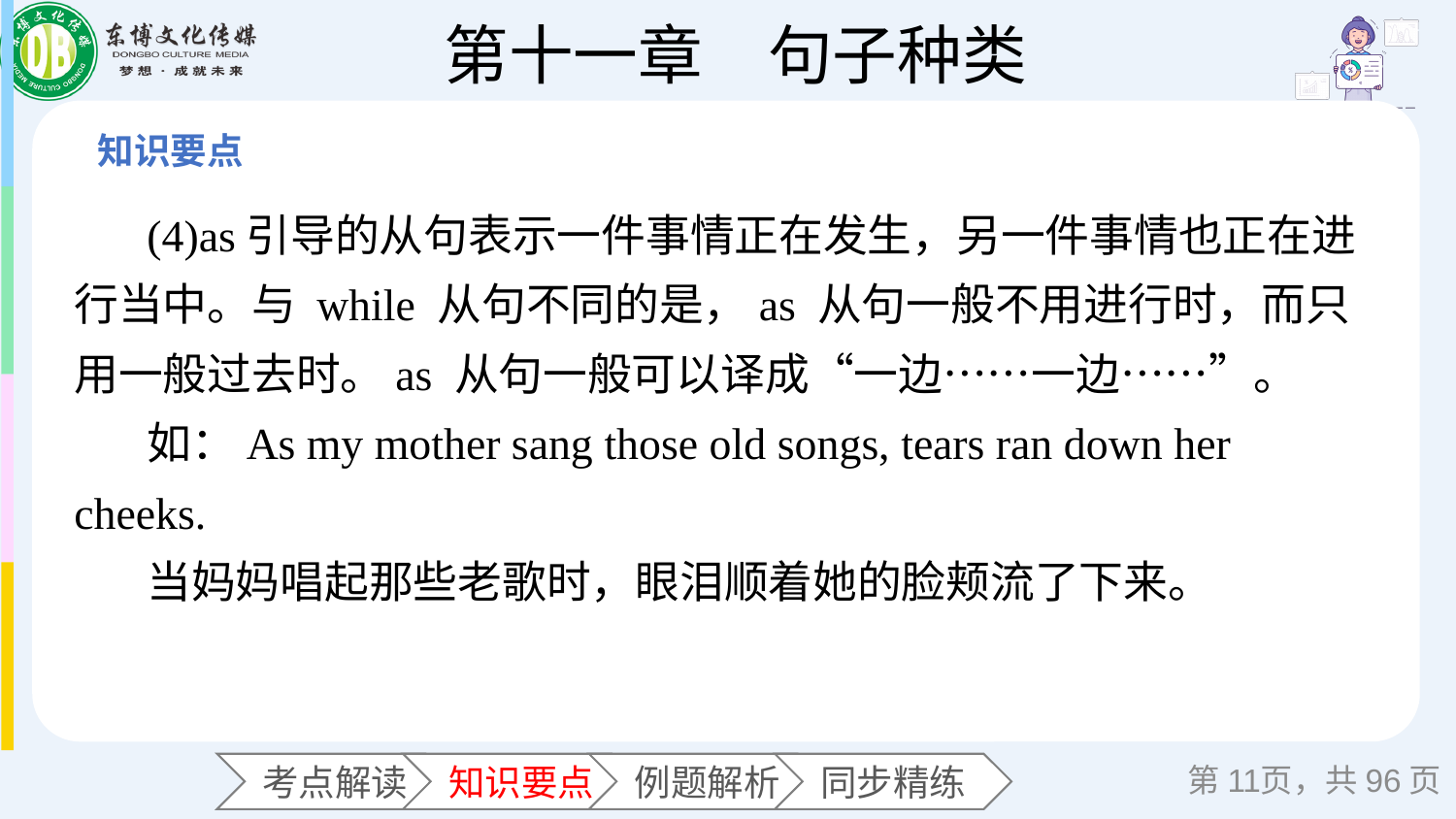

(4)as引导的从句表示一件事情正在发生，另一件事情也正在进行当中。与 while 从句不同的是，as 从句一般不用进行时，而只用一般过去时。as 从句一般可以译成“一边……一边……”。
如：As my mother sang those old songs, tears ran down her cheeks.
当妈妈唱起那些老歌时，眼泪顺着她的脸颊流了下来。
第11页，共96页